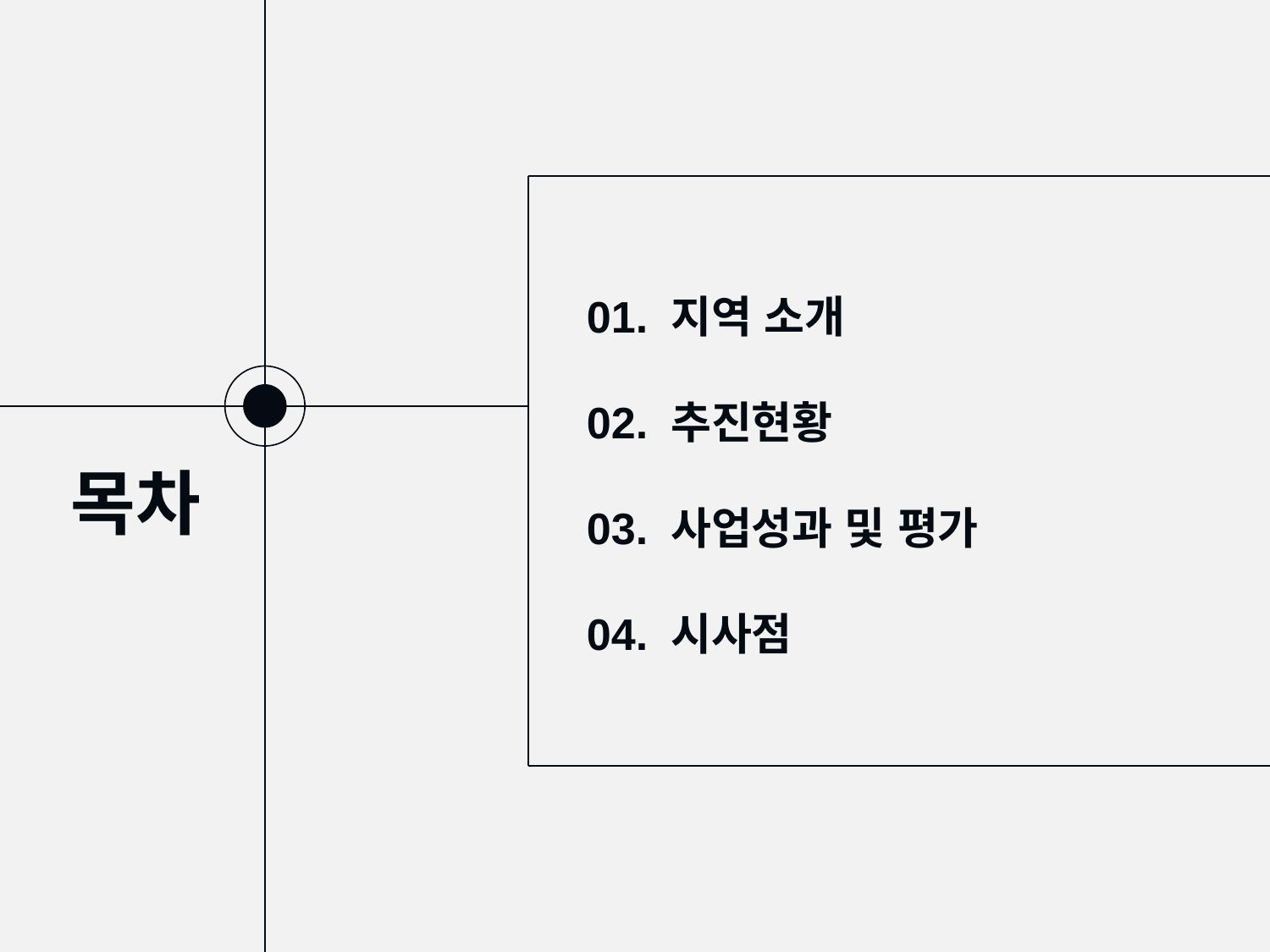

01. 지역 소개

02. 추진현황

03. 사업성과 및 평가

04. 시사점

# 목차